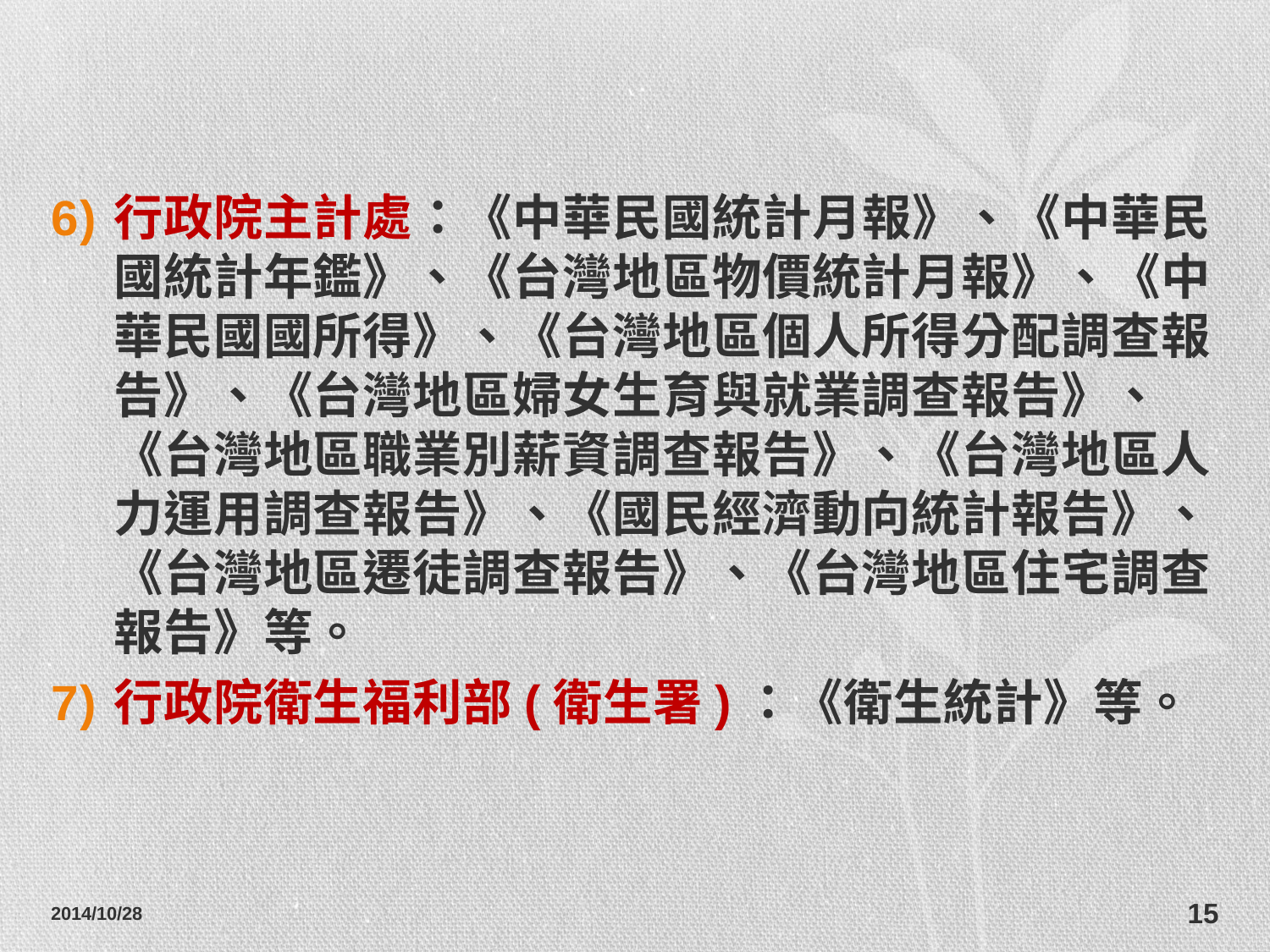

#
行政院主計處：《中華民國統計月報》、《中華民國統計年鑑》、《台灣地區物價統計月報》、《中華民國國所得》、《台灣地區個人所得分配調查報告》、《台灣地區婦女生育與就業調查報告》、《台灣地區職業別薪資調查報告》、《台灣地區人力運用調查報告》、《國民經濟動向統計報告》、《台灣地區遷徒調查報告》、《台灣地區住宅調查報告》等。
行政院衛生福利部(衛生署)：《衛生統計》等。

2014/10/28
15